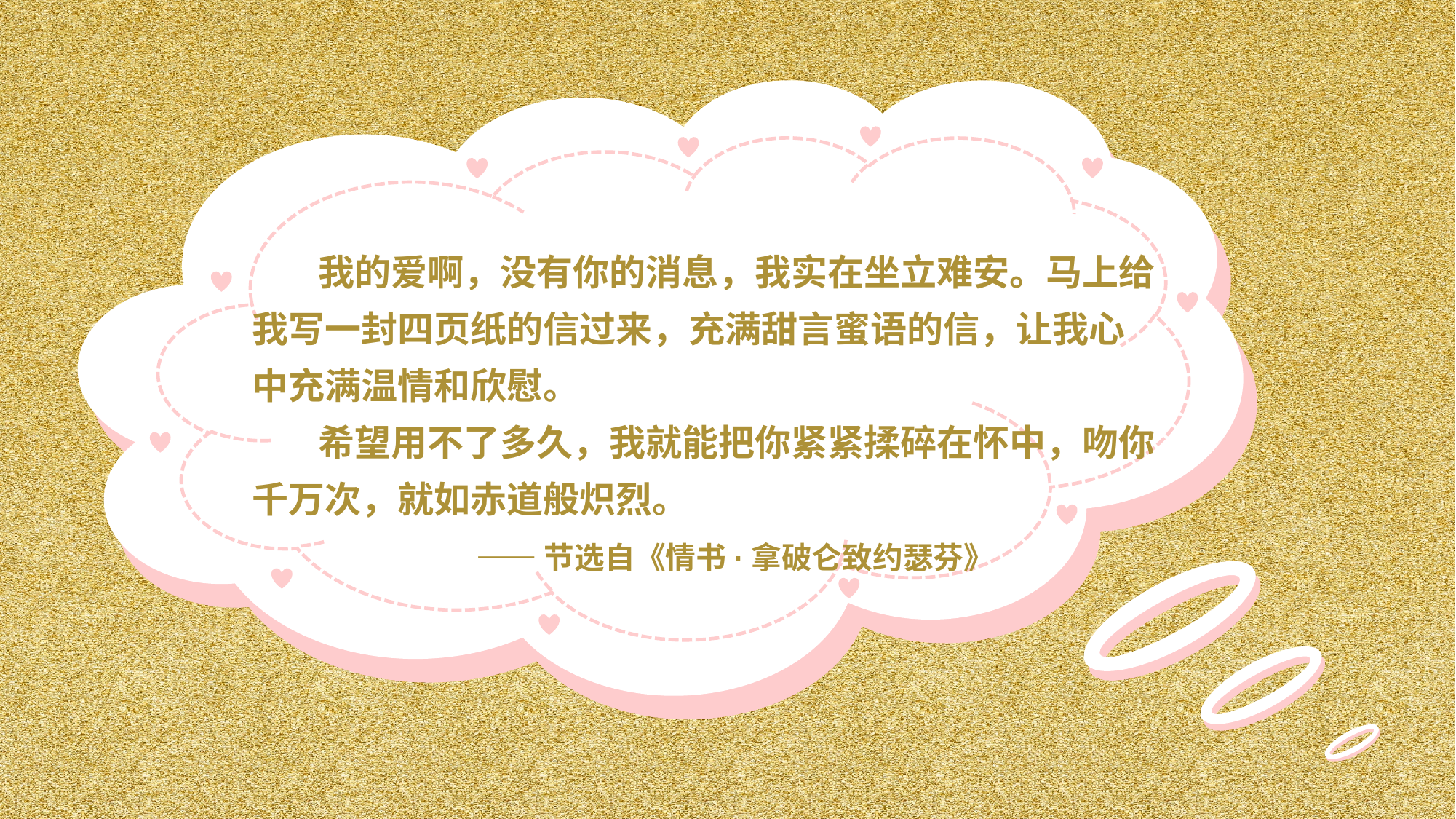

我的爱啊，没有你的消息，我实在坐立难安。马上给我写一封四页纸的信过来，充满甜言蜜语的信，让我心中充满温情和欣慰。
       希望用不了多久，我就能把你紧紧揉碎在怀中，吻你千万次，就如赤道般炽烈。
——节选自《情书·拿破仑致约瑟芬》